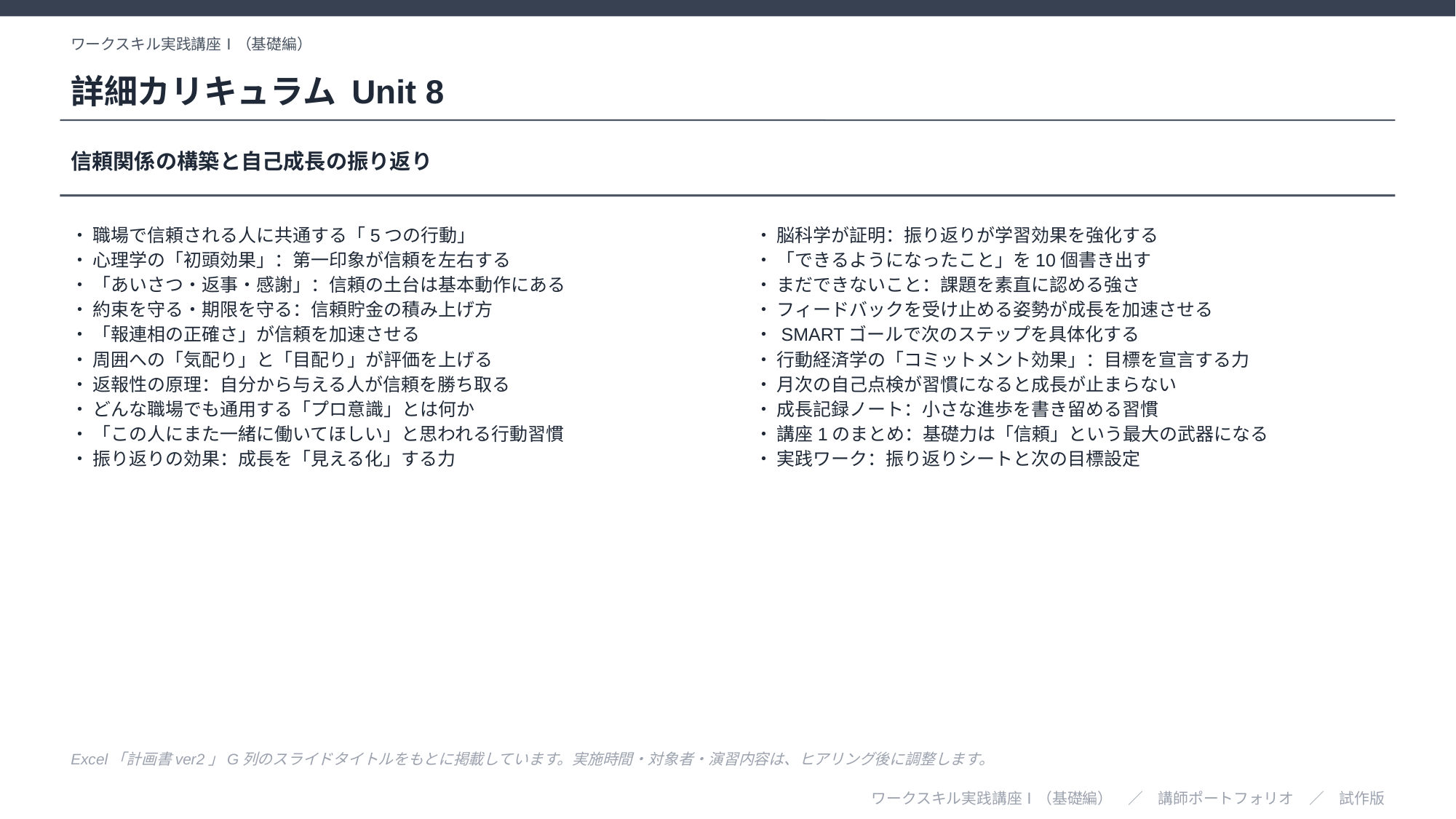

ワークスキル実践講座Ⅰ（基礎編）
詳細カリキュラム Unit 8

信頼関係の構築と自己成長の振り返り

・ 職場で信頼される人に共通する「5つの行動」
・ 心理学の「初頭効果」：第一印象が信頼を左右する
・ 「あいさつ・返事・感謝」：信頼の土台は基本動作にある
・ 約束を守る・期限を守る：信頼貯金の積み上げ方
・ 「報連相の正確さ」が信頼を加速させる
・ 周囲への「気配り」と「目配り」が評価を上げる
・ 返報性の原理：自分から与える人が信頼を勝ち取る
・ どんな職場でも通用する「プロ意識」とは何か
・ 「この人にまた一緒に働いてほしい」と思われる行動習慣
・ 振り返りの効果：成長を「見える化」する力
・ 脳科学が証明：振り返りが学習効果を強化する
・ 「できるようになったこと」を10個書き出す
・ まだできないこと：課題を素直に認める強さ
・ フィードバックを受け止める姿勢が成長を加速させる
・ SMARTゴールで次のステップを具体化する
・ 行動経済学の「コミットメント効果」：目標を宣言する力
・ 月次の自己点検が習慣になると成長が止まらない
・ 成長記録ノート：小さな進歩を書き留める習慣
・ 講座1のまとめ：基礎力は「信頼」という最大の武器になる
・ 実践ワーク：振り返りシートと次の目標設定
Excel「計画書ver2」G列のスライドタイトルをもとに掲載しています。実施時間・対象者・演習内容は、ヒアリング後に調整します。
ワークスキル実践講座Ⅰ（基礎編）　／　講師ポートフォリオ　／　試作版